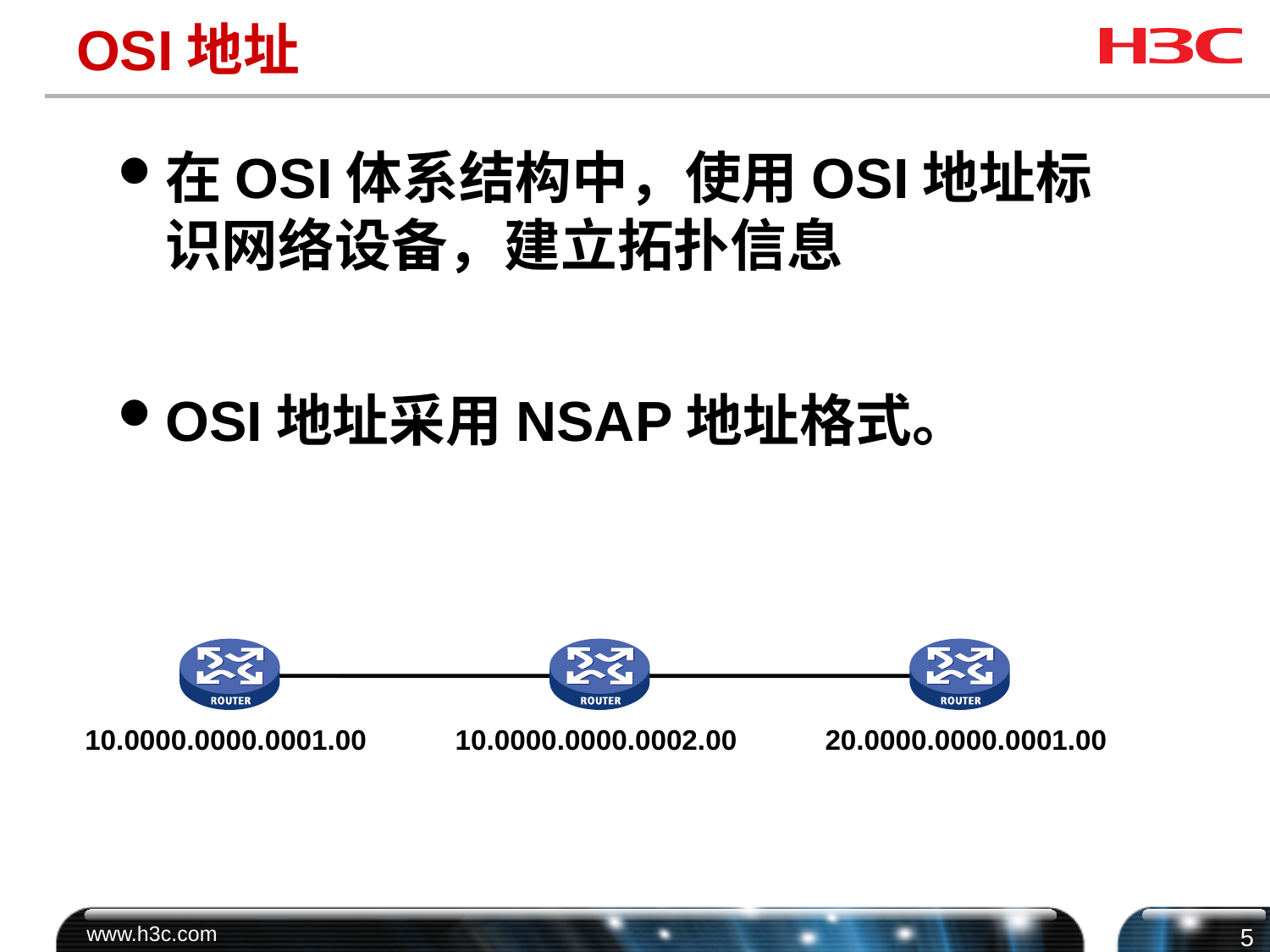

# OSI地址
在OSI体系结构中，使用OSI地址标识网络设备，建立拓扑信息

OSI地址采用NSAP地址格式。

10.0000.0000.0001.00
10.0000.0000.0002.00
20.0000.0000.0001.00